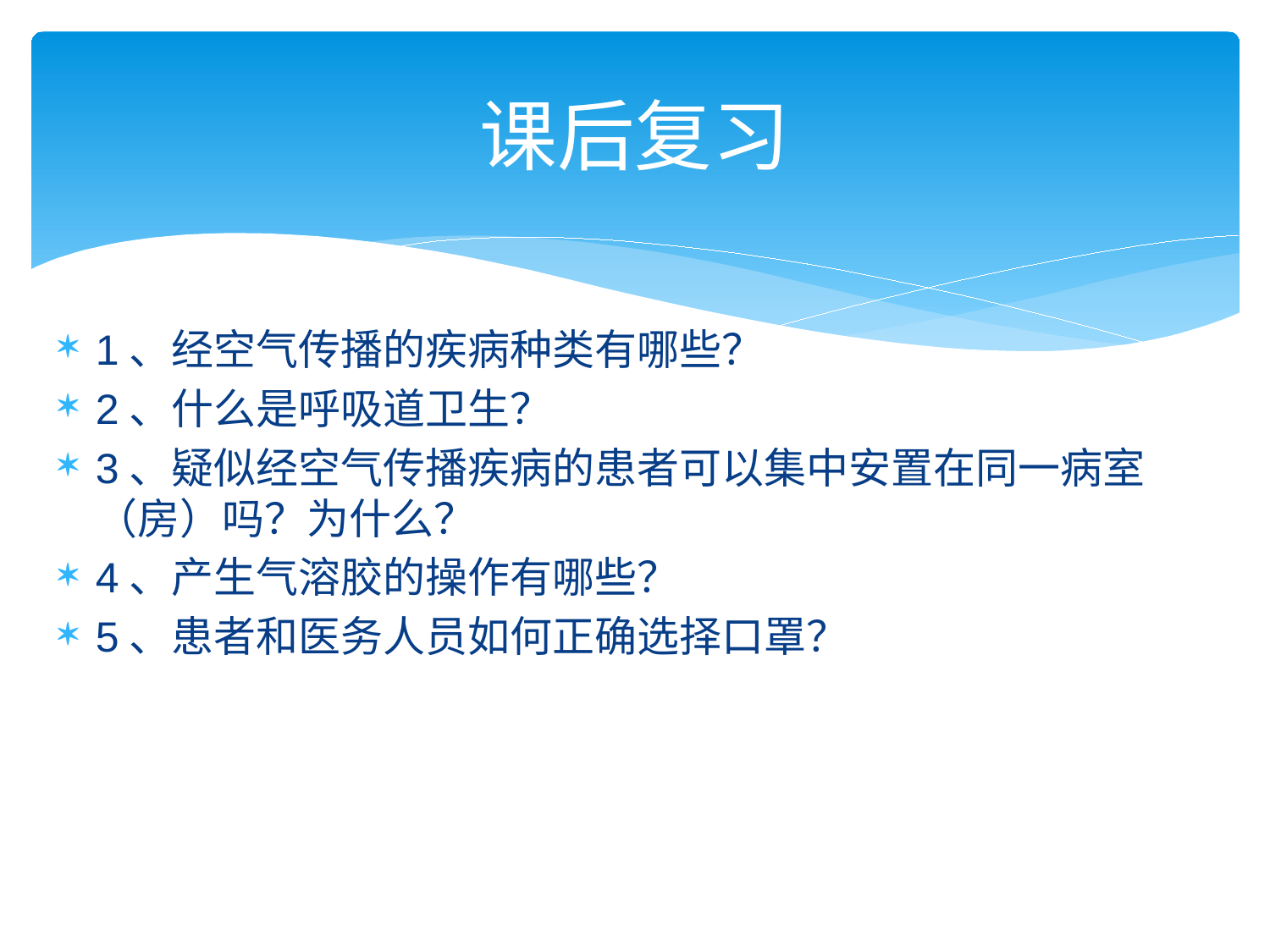

# 课后复习
1、经空气传播的疾病种类有哪些？
2、什么是呼吸道卫生？
3、疑似经空气传播疾病的患者可以集中安置在同一病室（房）吗？为什么？
4、产生气溶胶的操作有哪些？
5、患者和医务人员如何正确选择口罩？